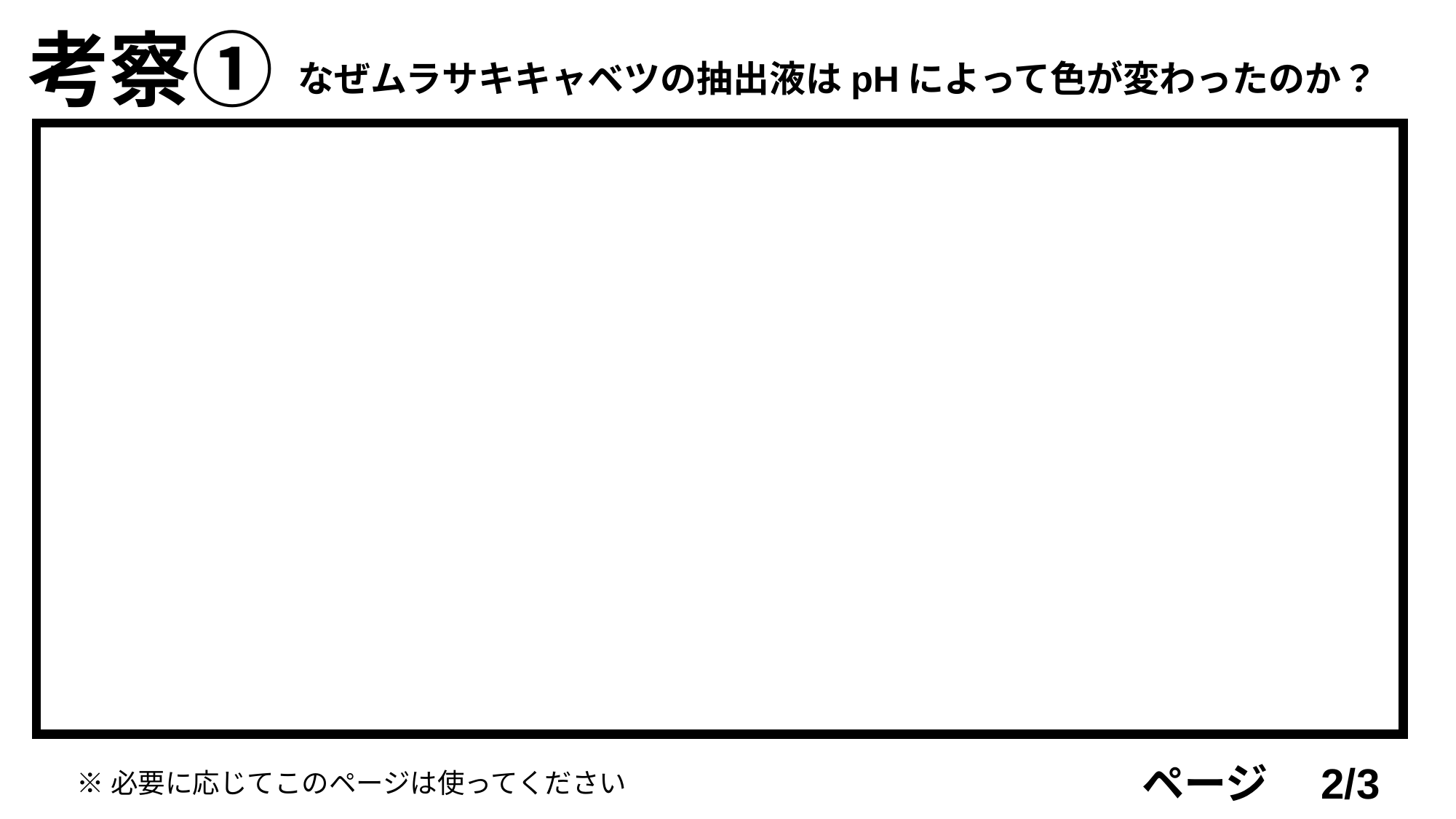

考察①
なぜムラサキキャベツの抽出液はpHによって色が変わったのか？

ページ　2/3
※必要に応じてこのページは使ってください